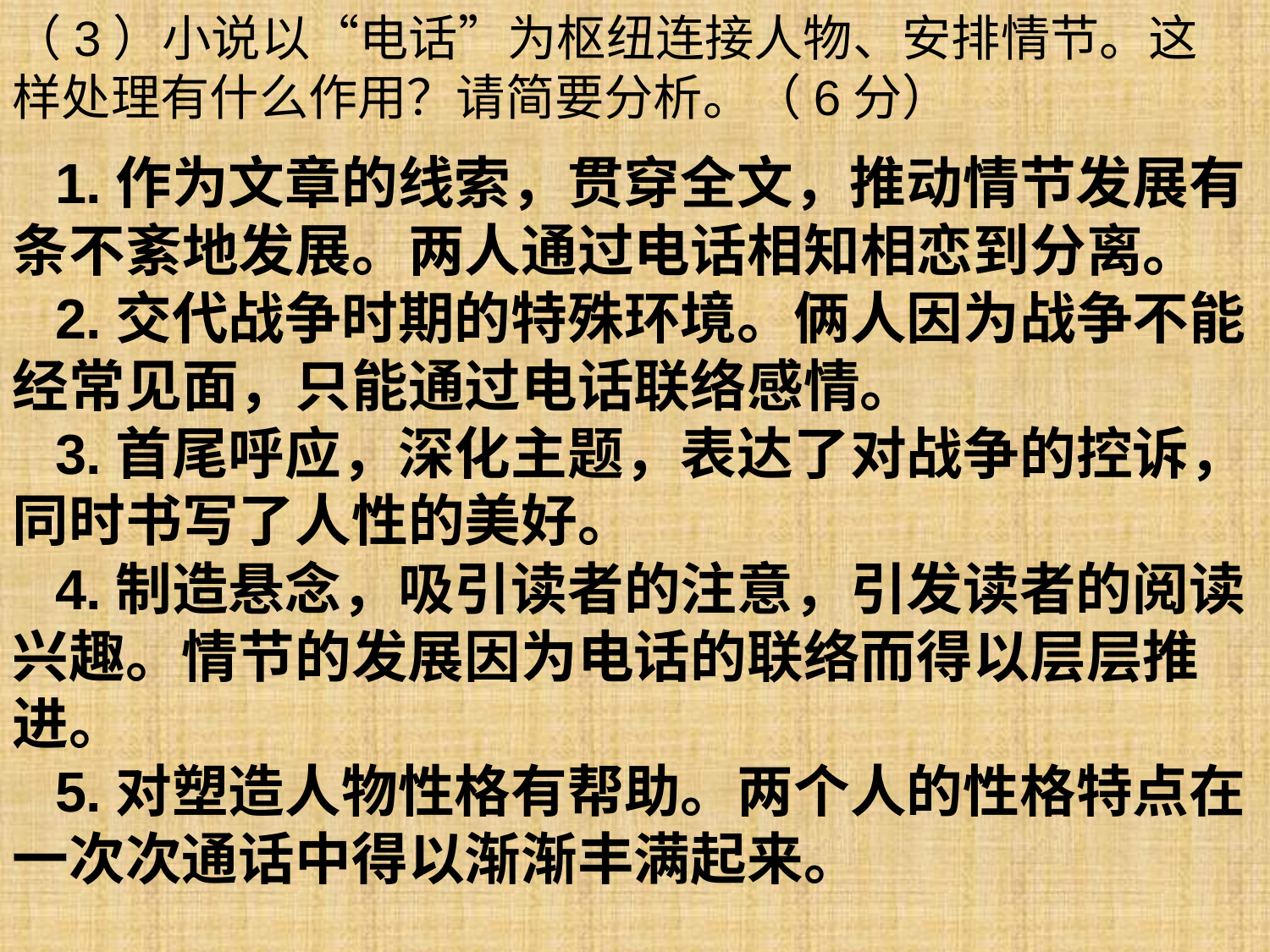

（3）小说以“电话”为枢纽连接人物、安排情节。这样处理有什么作用？请简要分析。（6分）
1.作为文章的线索，贯穿全文，推动情节发展有条不紊地发展。两人通过电话相知相恋到分离。
2.交代战争时期的特殊环境。俩人因为战争不能经常见面，只能通过电话联络感情。
3.首尾呼应，深化主题，表达了对战争的控诉，同时书写了人性的美好。
4.制造悬念，吸引读者的注意，引发读者的阅读兴趣。情节的发展因为电话的联络而得以层层推进。
5.对塑造人物性格有帮助。两个人的性格特点在一次次通话中得以渐渐丰满起来。